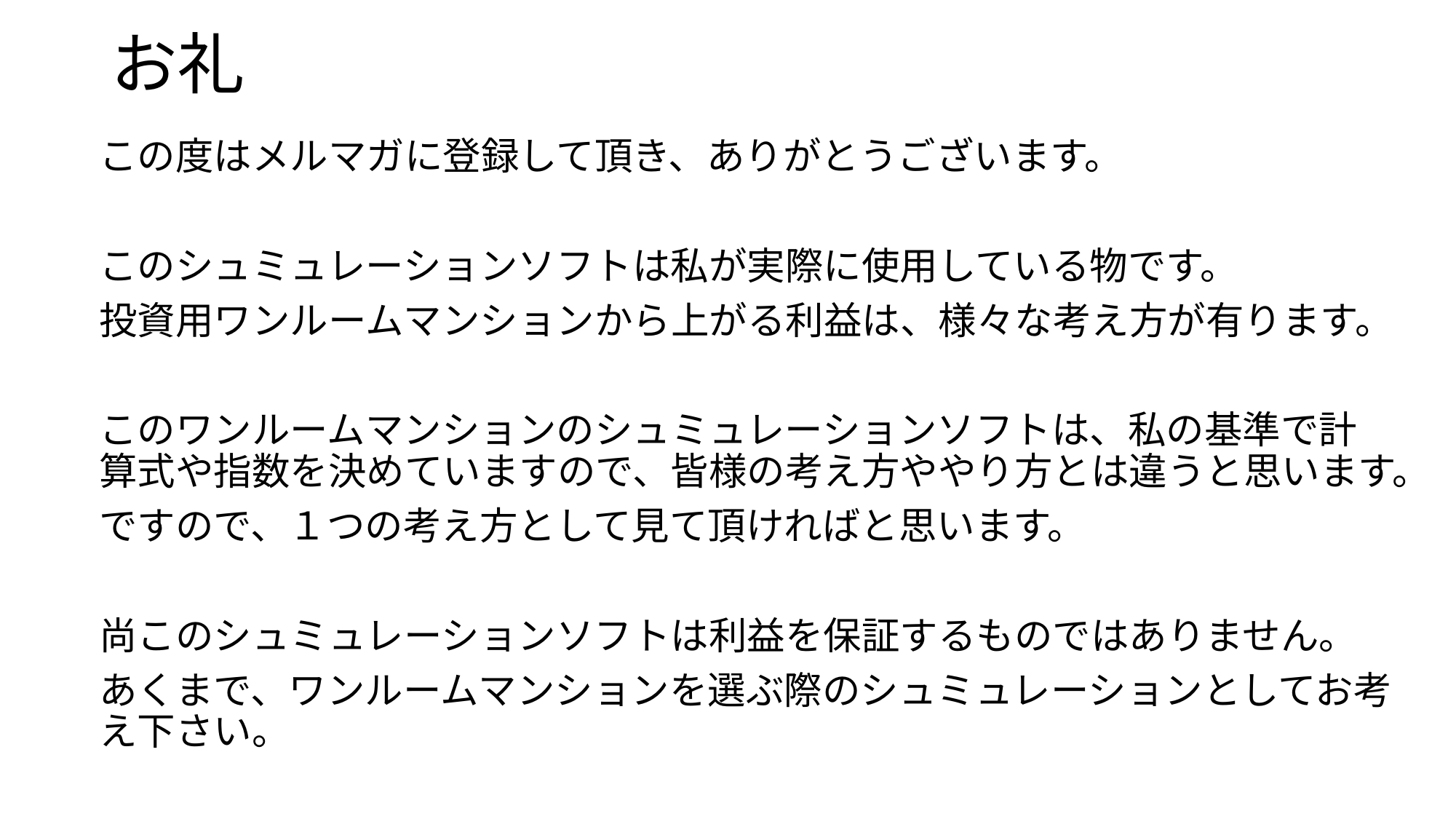

# お礼
この度はメルマガに登録して頂き、ありがとうございます。

このシュミュレーションソフトは私が実際に使用している物です。
投資用ワンルームマンションから上がる利益は、様々な考え方が有ります。

このワンルームマンションのシュミュレーションソフトは、私の基準で計算式や指数を決めていますので、皆様の考え方ややり方とは違うと思います。
ですので、１つの考え方として見て頂ければと思います。

尚このシュミュレーションソフトは利益を保証するものではありません。
あくまで、ワンルームマンションを選ぶ際のシュミュレーションとしてお考え下さい。